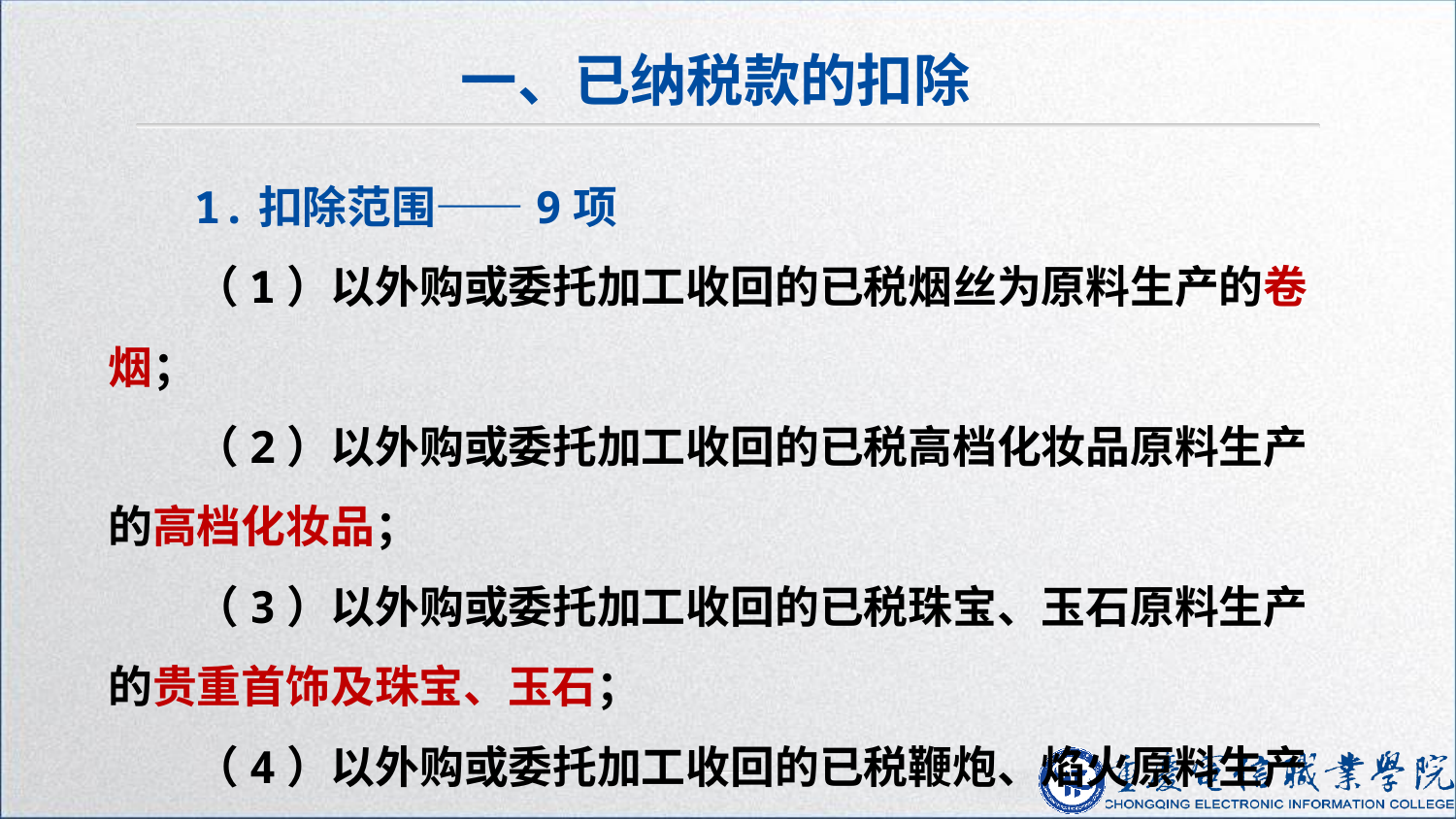

一、已纳税款的扣除
1.扣除范围——9项
（1）以外购或委托加工收回的已税烟丝为原料生产的卷烟；
（2）以外购或委托加工收回的已税高档化妆品原料生产的高档化妆品；
（3）以外购或委托加工收回的已税珠宝、玉石原料生产的贵重首饰及珠宝、玉石；
（4）以外购或委托加工收回的已税鞭炮、焰火原料生产的鞭炮、焰火；